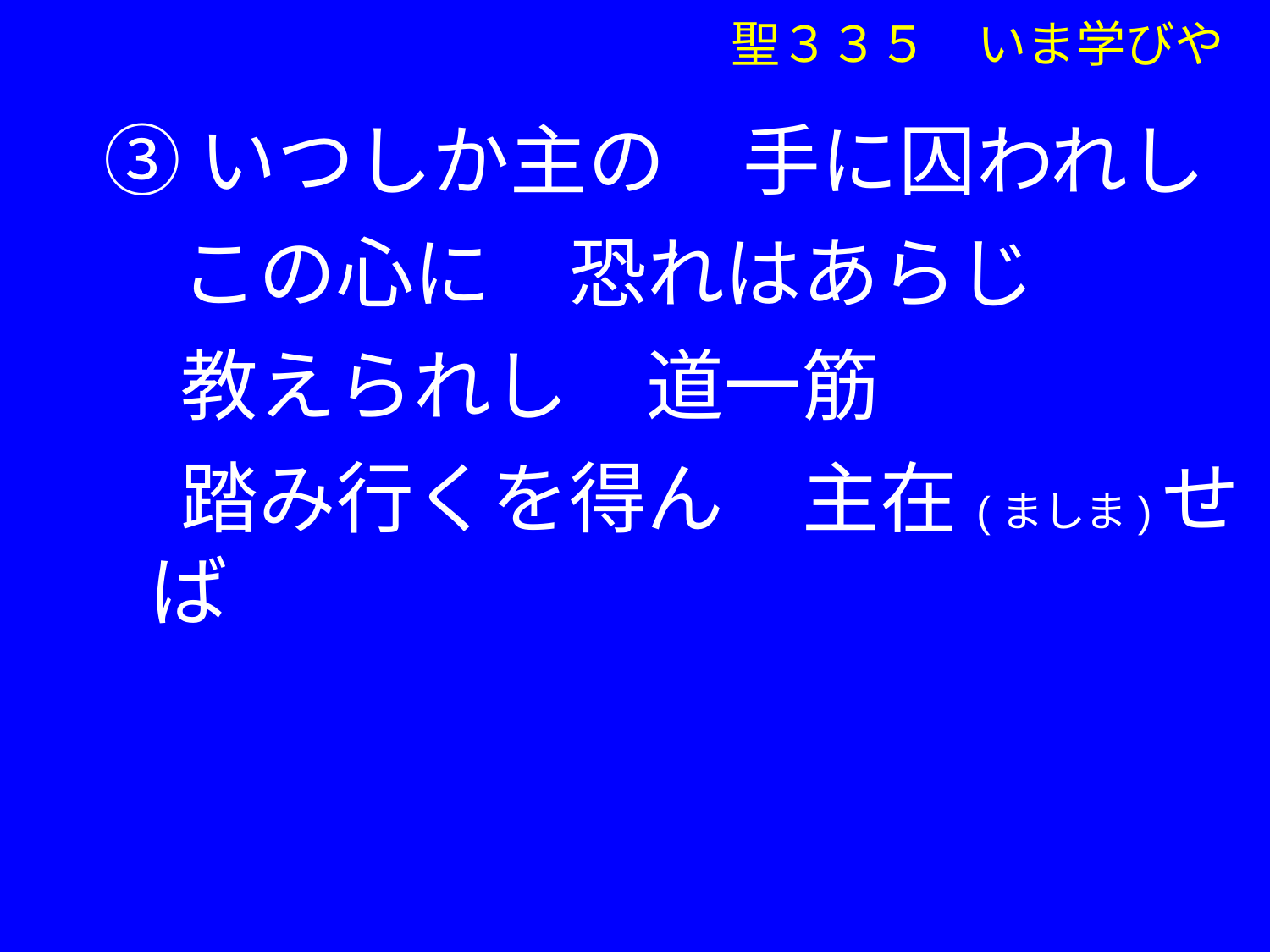

③いつしか主の　手に囚われし
　この心に　恐れはあらじ
　教えられし　道一筋
　踏み行くを得ん　主在(ましま)せば

聖３３５　いま学びや